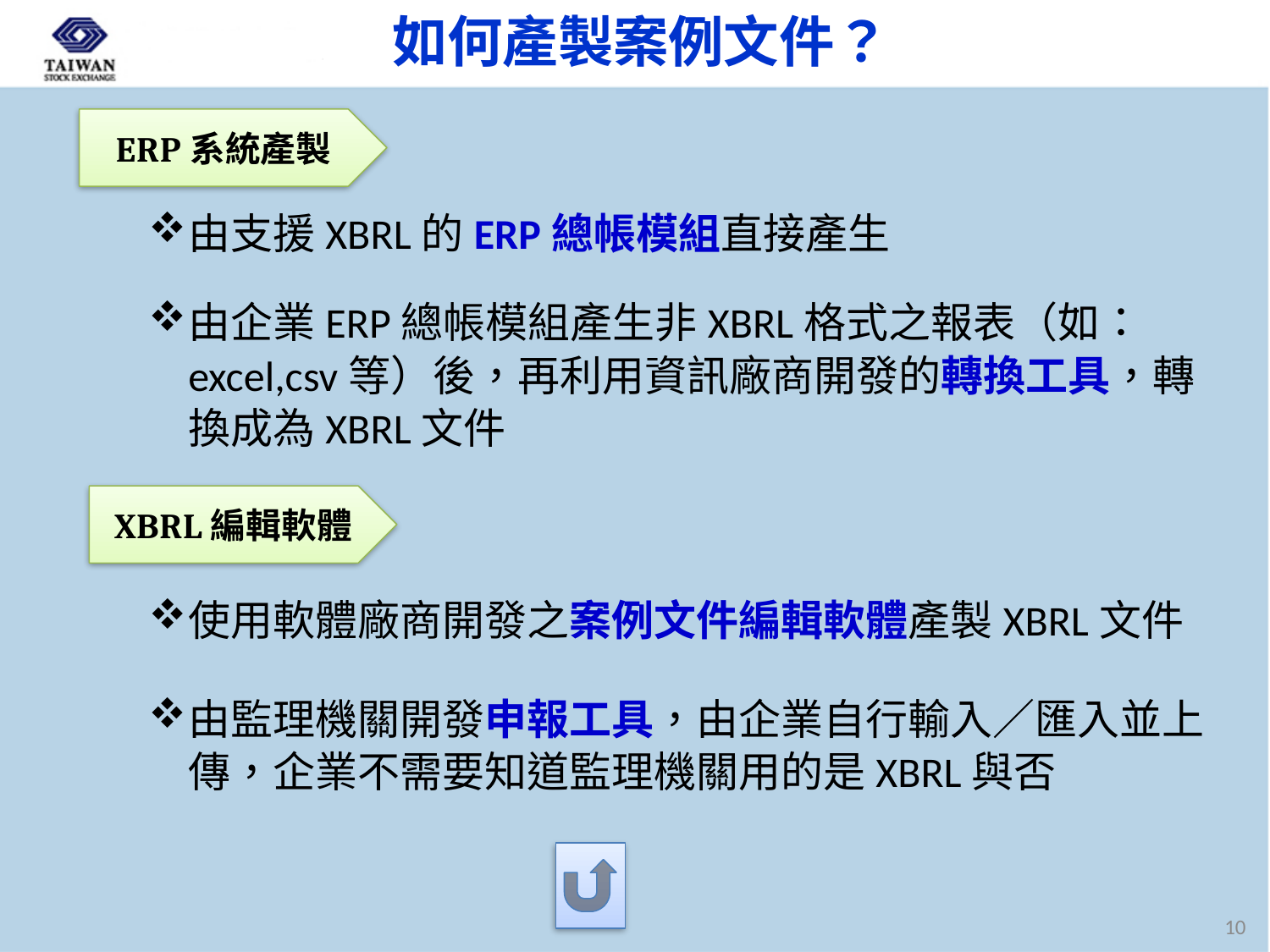

# 如何產製案例文件？
ERP系統產製
由支援XBRL的ERP總帳模組直接產生
由企業ERP總帳模組產生非XBRL格式之報表（如：excel,csv等）後，再利用資訊廠商開發的轉換工具，轉換成為XBRL文件
XBRL編輯軟體
使用軟體廠商開發之案例文件編輯軟體產製XBRL文件
由監理機關開發申報工具，由企業自行輸入／匯入並上傳，企業不需要知道監理機關用的是XBRL與否

10